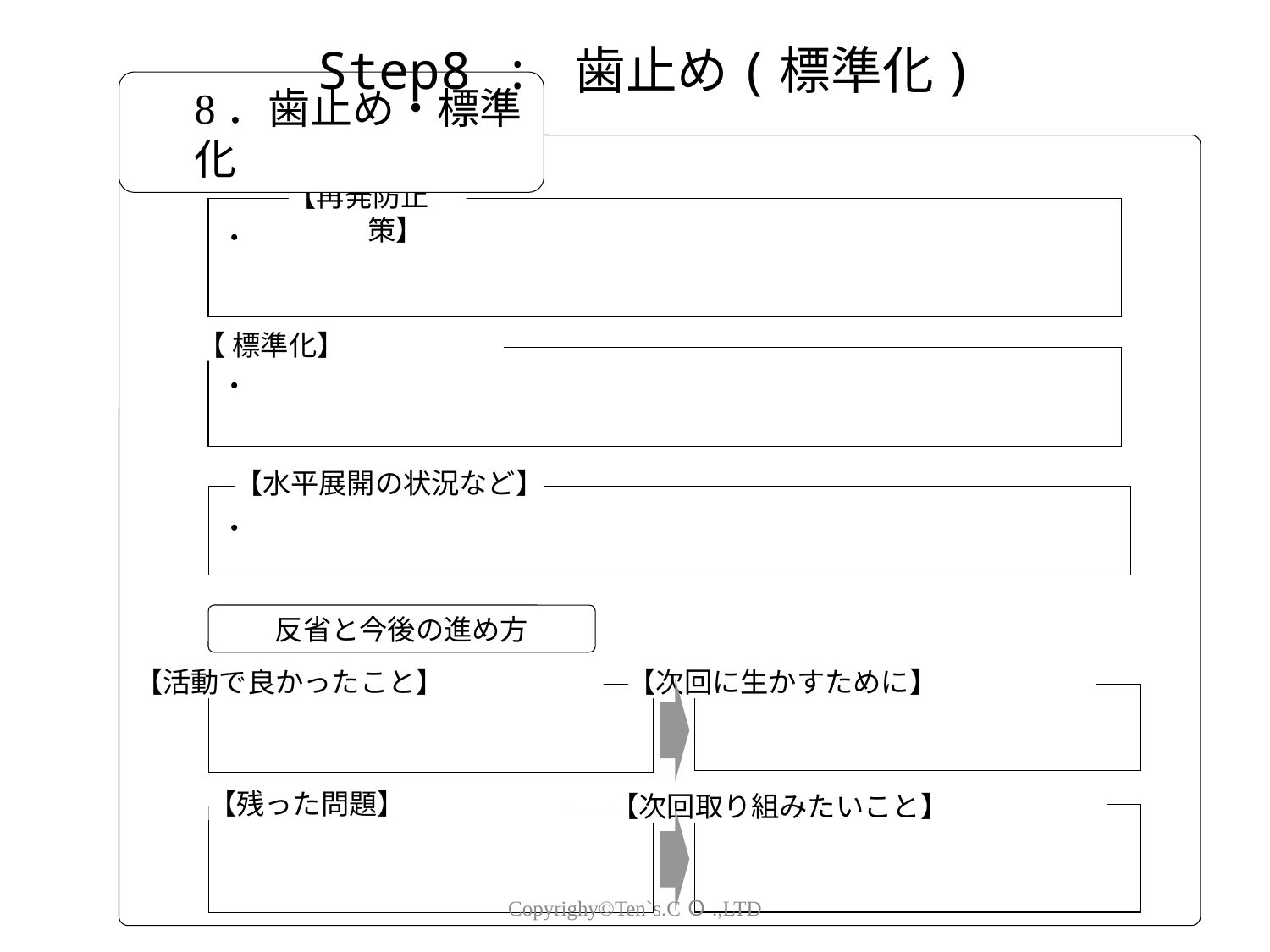

Step8 : 歯止め(標準化)
8．歯止め・標準化

【再発防止策】
・
【 標準化】
・
【水平展開の状況など】
・
反省と今後の進め方
【活動で良かったこと】
【次回に生かすために】

【残った問題】
【次回取り組みたいこと】

Copyrighy©Ten`s.CＯ.,LTD